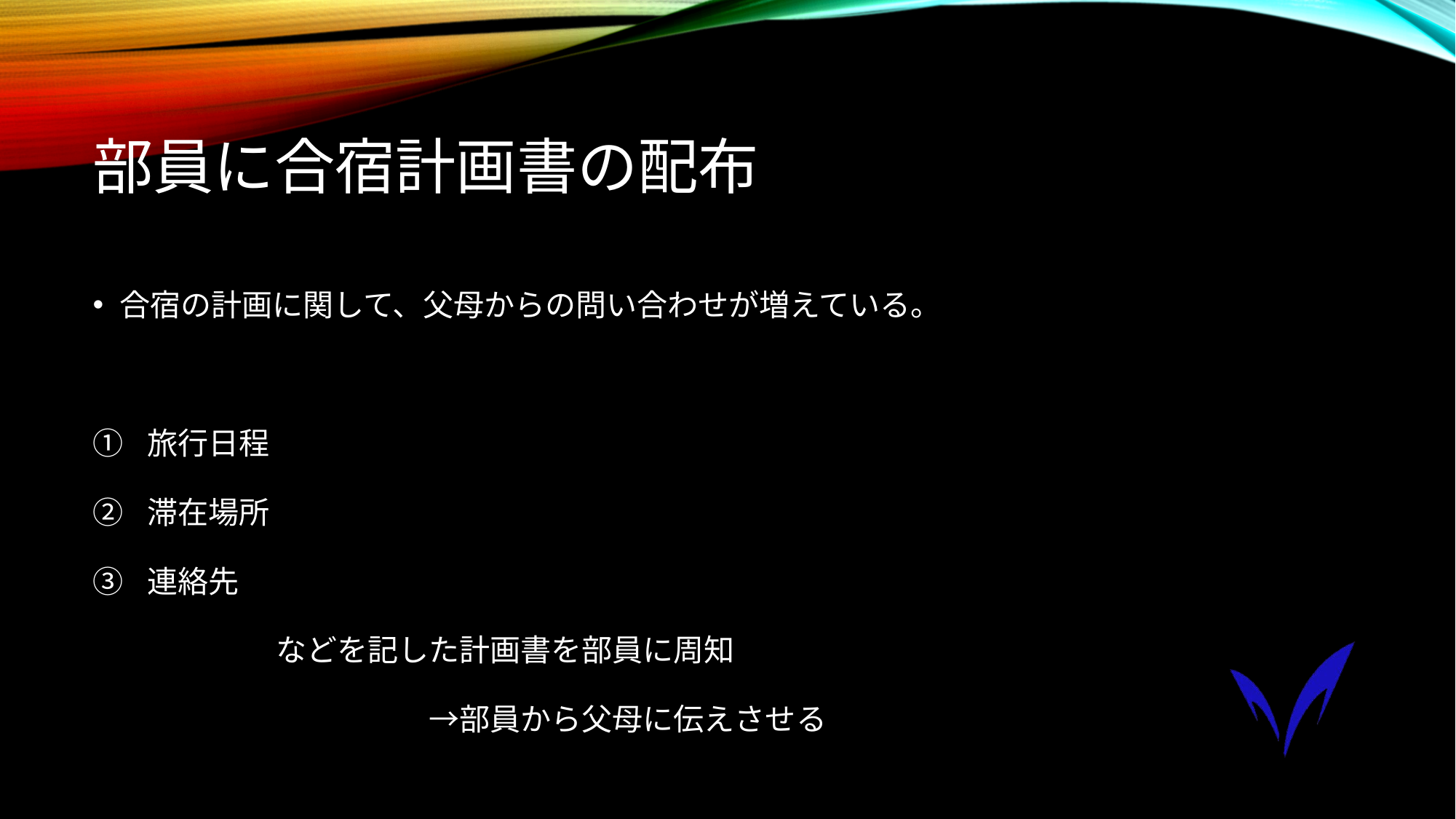

# 部員に合宿計画書の配布
合宿の計画に関して、父母からの問い合わせが増えている。

旅行日程
滞在場所
連絡先
　　　　　　などを記した計画書を部員に周知
　　　　　　　　　　　→部員から父母に伝えさせる